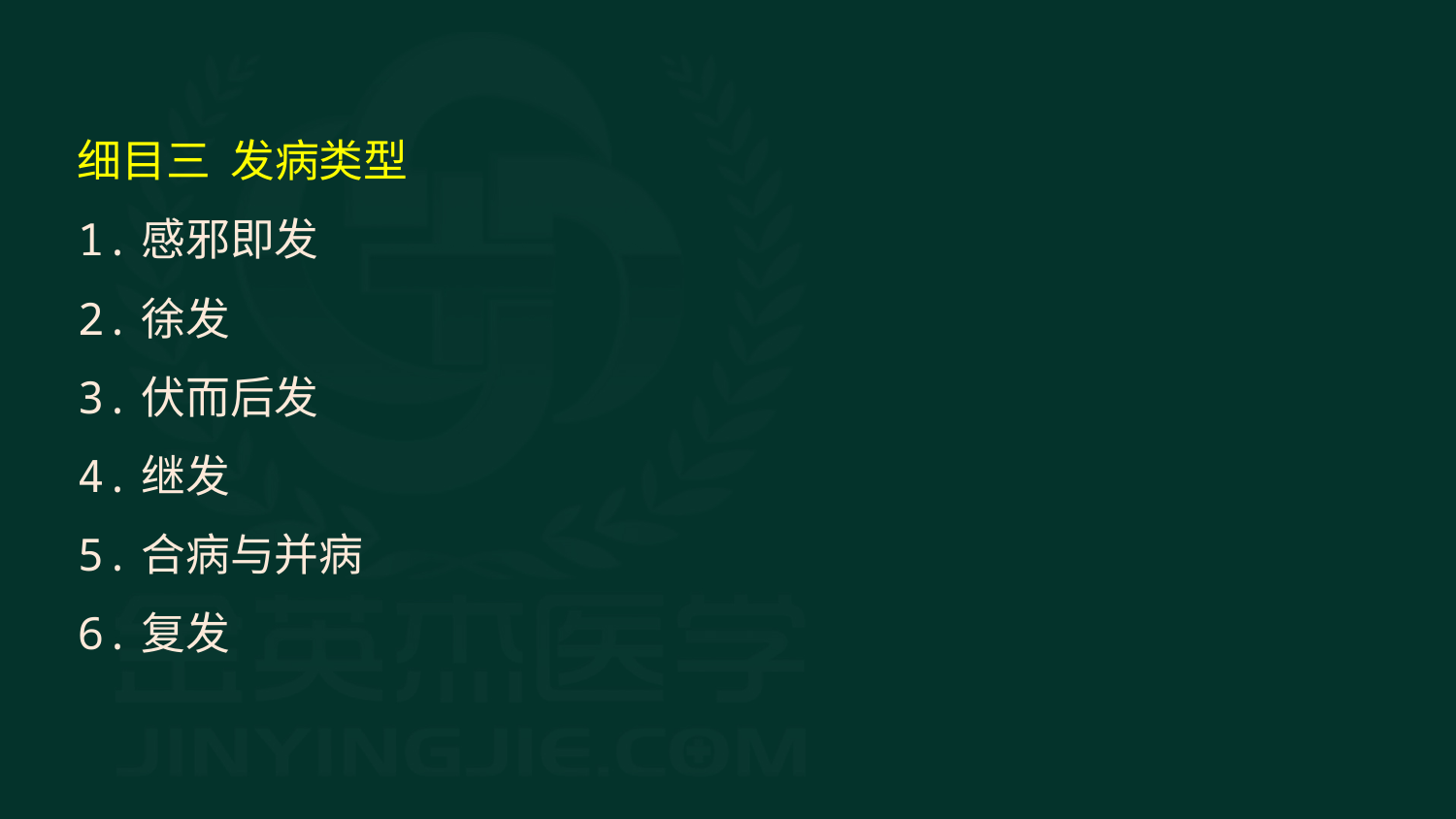

细目三  发病类型
1.感邪即发
2.徐发
3.伏而后发
4.继发
5.合病与并病
6.复发